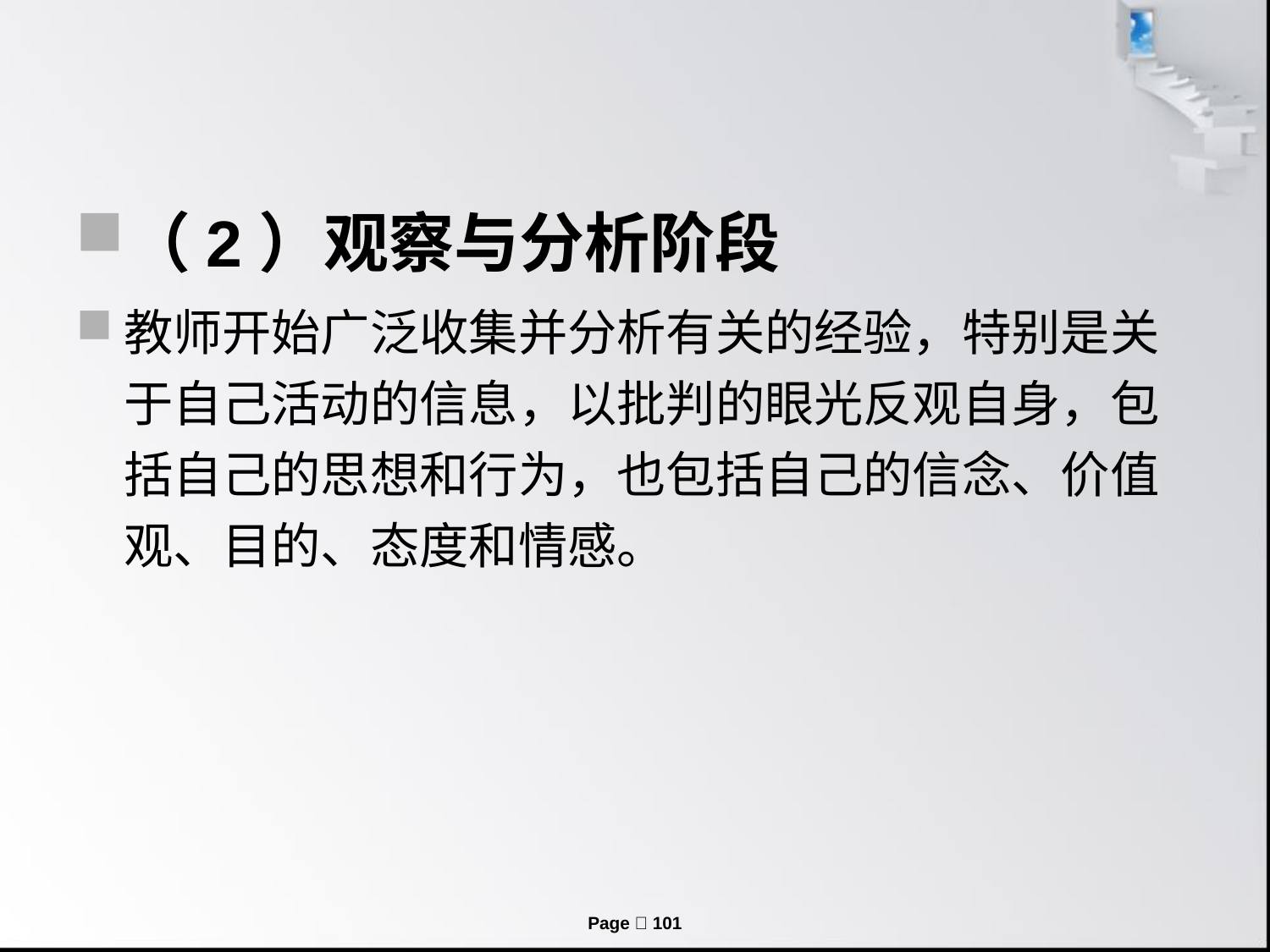

（2）观察与分析阶段
教师开始广泛收集并分析有关的经验，特别是关于自己活动的信息，以批判的眼光反观自身，包括自己的思想和行为，也包括自己的信念、价值观、目的、态度和情感。